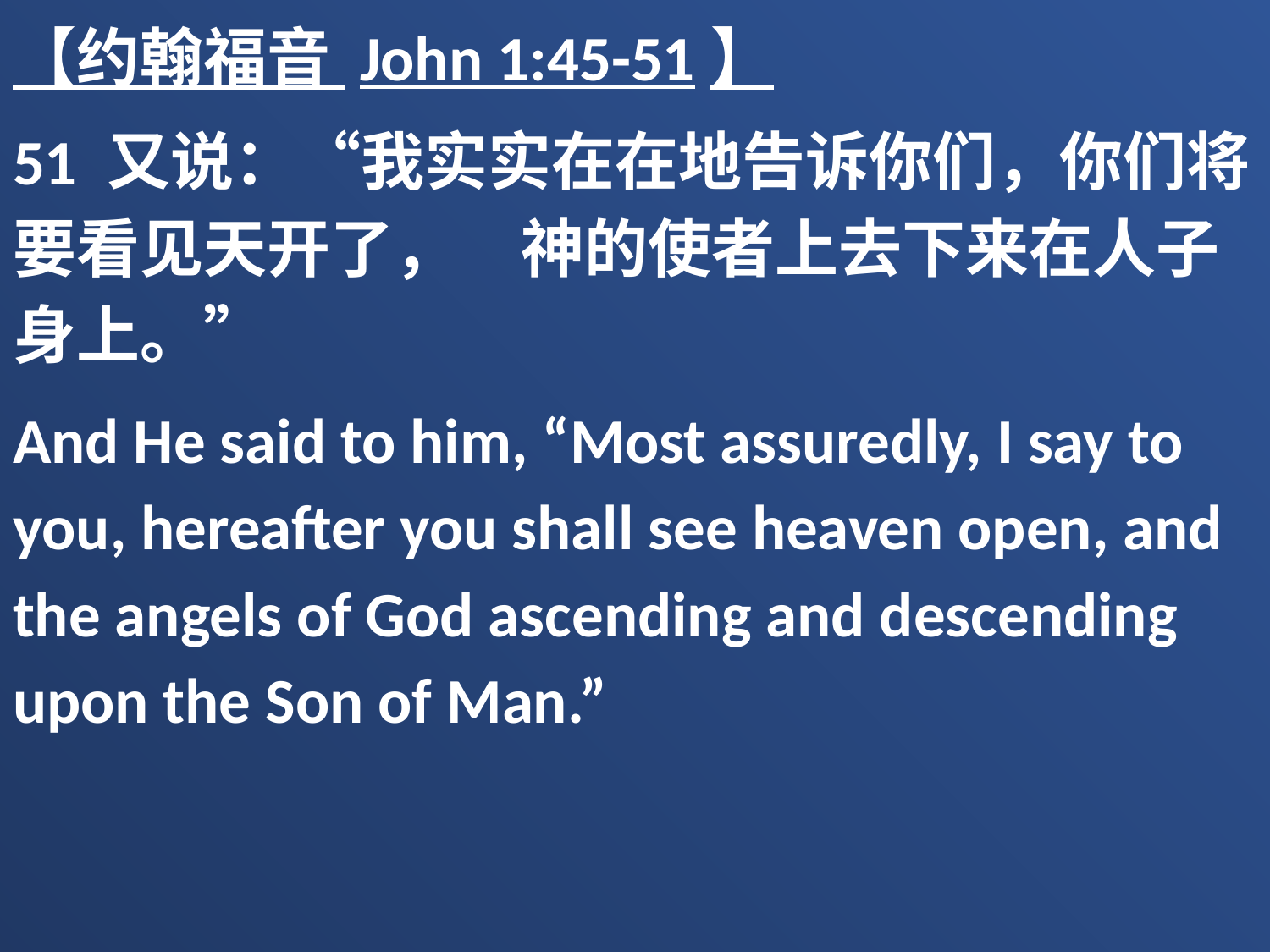

【约翰福音 John 1:45-51】
51 又说：“我实实在在地告诉你们，你们将要看见天开了，　神的使者上去下来在人子身上。”
And He said to him, “Most assuredly, I say to you, hereafter you shall see heaven open, and the angels of God ascending and descending upon the Son of Man.”